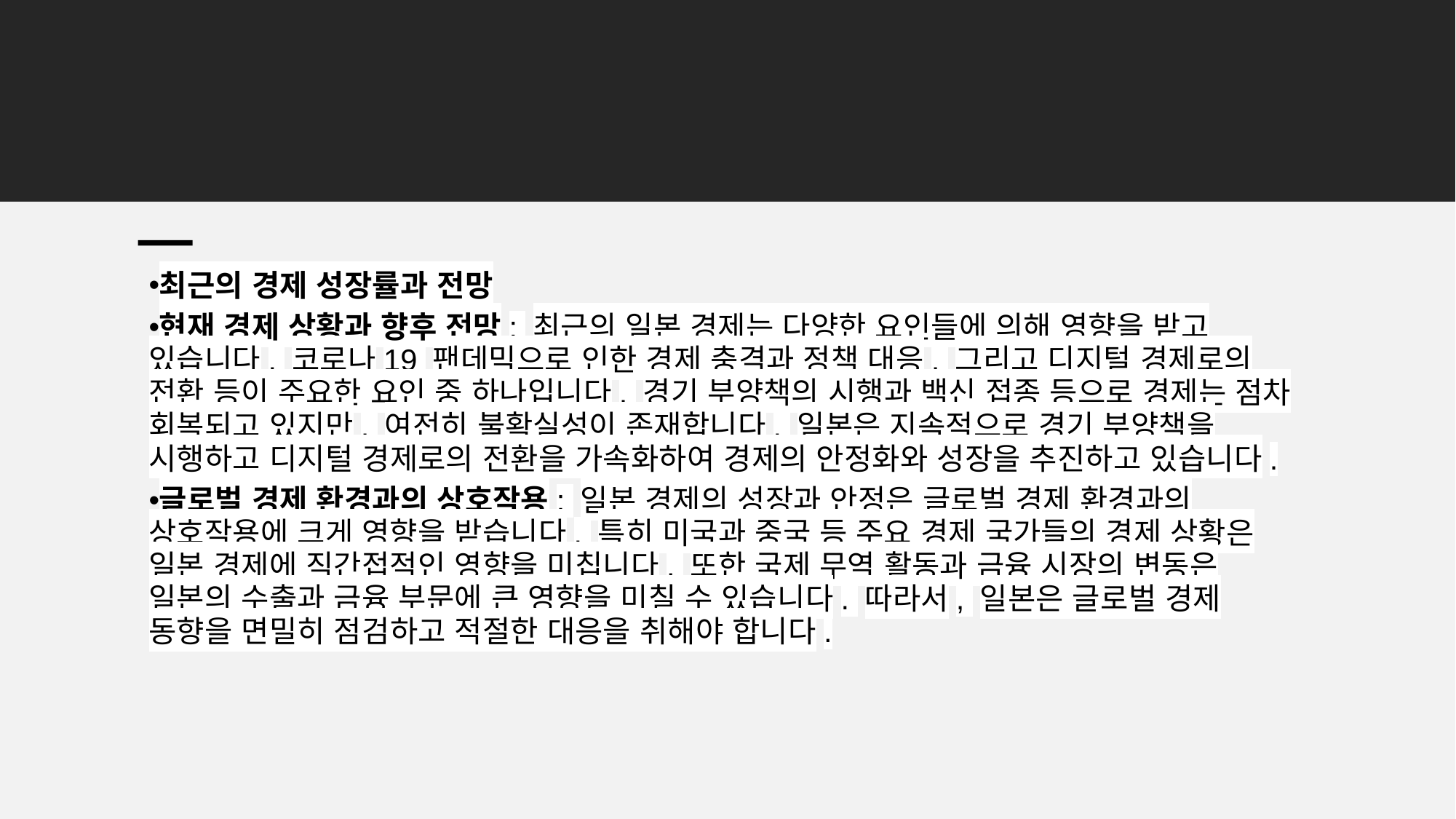

최근의 경제 성장률과 전망
현재 경제 상황과 향후 전망: 최근의 일본 경제는 다양한 요인들에 의해 영향을 받고 있습니다. 코로나19 팬데믹으로 인한 경제 충격과 정책 대응, 그리고 디지털 경제로의 전환 등이 주요한 요인 중 하나입니다. 경기 부양책의 시행과 백신 접종 등으로 경제는 점차 회복되고 있지만, 여전히 불확실성이 존재합니다. 일본은 지속적으로 경기 부양책을 시행하고 디지털 경제로의 전환을 가속화하여 경제의 안정화와 성장을 추진하고 있습니다.
글로벌 경제 환경과의 상호작용: 일본 경제의 성장과 안정은 글로벌 경제 환경과의 상호작용에 크게 영향을 받습니다. 특히 미국과 중국 등 주요 경제 국가들의 경제 상황은 일본 경제에 직간접적인 영향을 미칩니다. 또한 국제 무역 활동과 금융 시장의 변동은 일본의 수출과 금융 부문에 큰 영향을 미칠 수 있습니다. 따라서, 일본은 글로벌 경제 동향을 면밀히 점검하고 적절한 대응을 취해야 합니다.